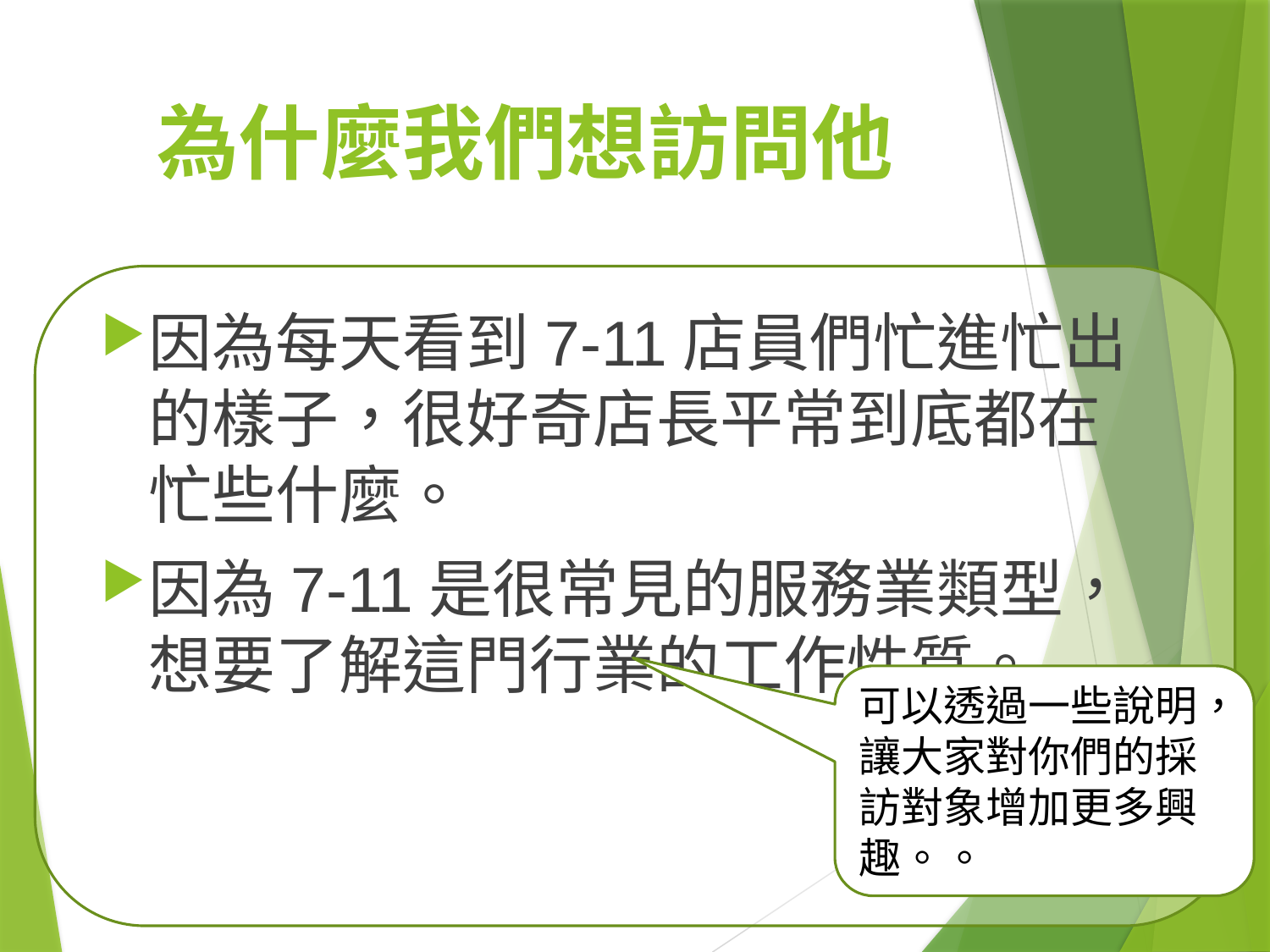

# 為什麼我們想訪問他

因為每天看到7-11店員們忙進忙出的樣子，很好奇店長平常到底都在忙些什麼。
因為7-11是很常見的服務業類型，想要了解這門行業的工作性質。
可以透過一些說明，讓大家對你們的採訪對象增加更多興趣。。
8